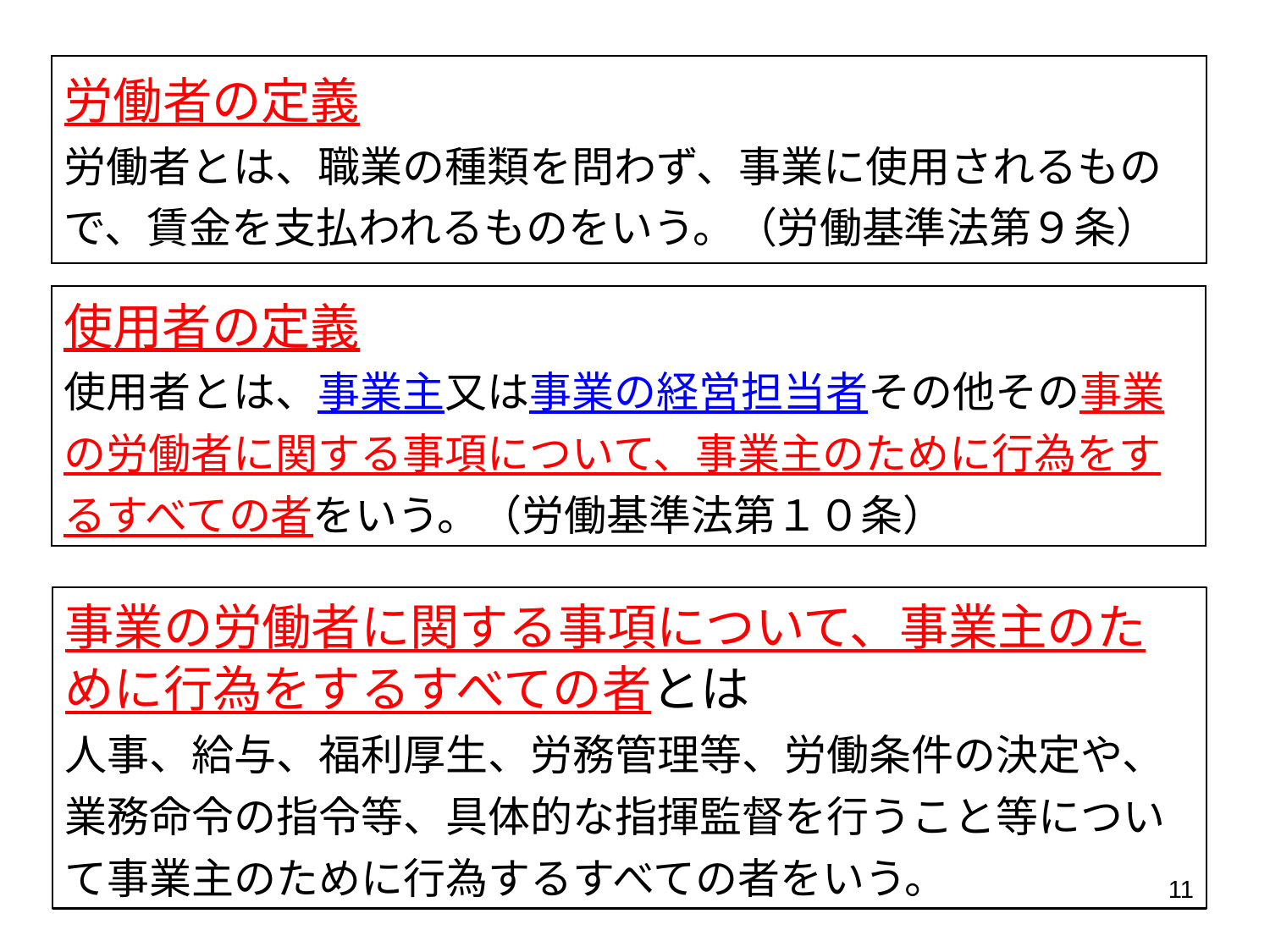

労働者の定義
労働者とは、職業の種類を問わず、事業に使用されるもの
で、賃金を支払われるものをいう。（労働基準法第９条）
使用者の定義
使用者とは、事業主又は事業の経営担当者その他その事業
の労働者に関する事項について、事業主のために行為をす
るすべての者をいう。（労働基準法第１０条）
事業の労働者に関する事項について、事業主のた
めに行為をするすべての者とは
人事、給与、福利厚生、労務管理等、労働条件の決定や、
業務命令の指令等、具体的な指揮監督を行うこと等につい
て事業主のために行為するすべての者をいう。
11